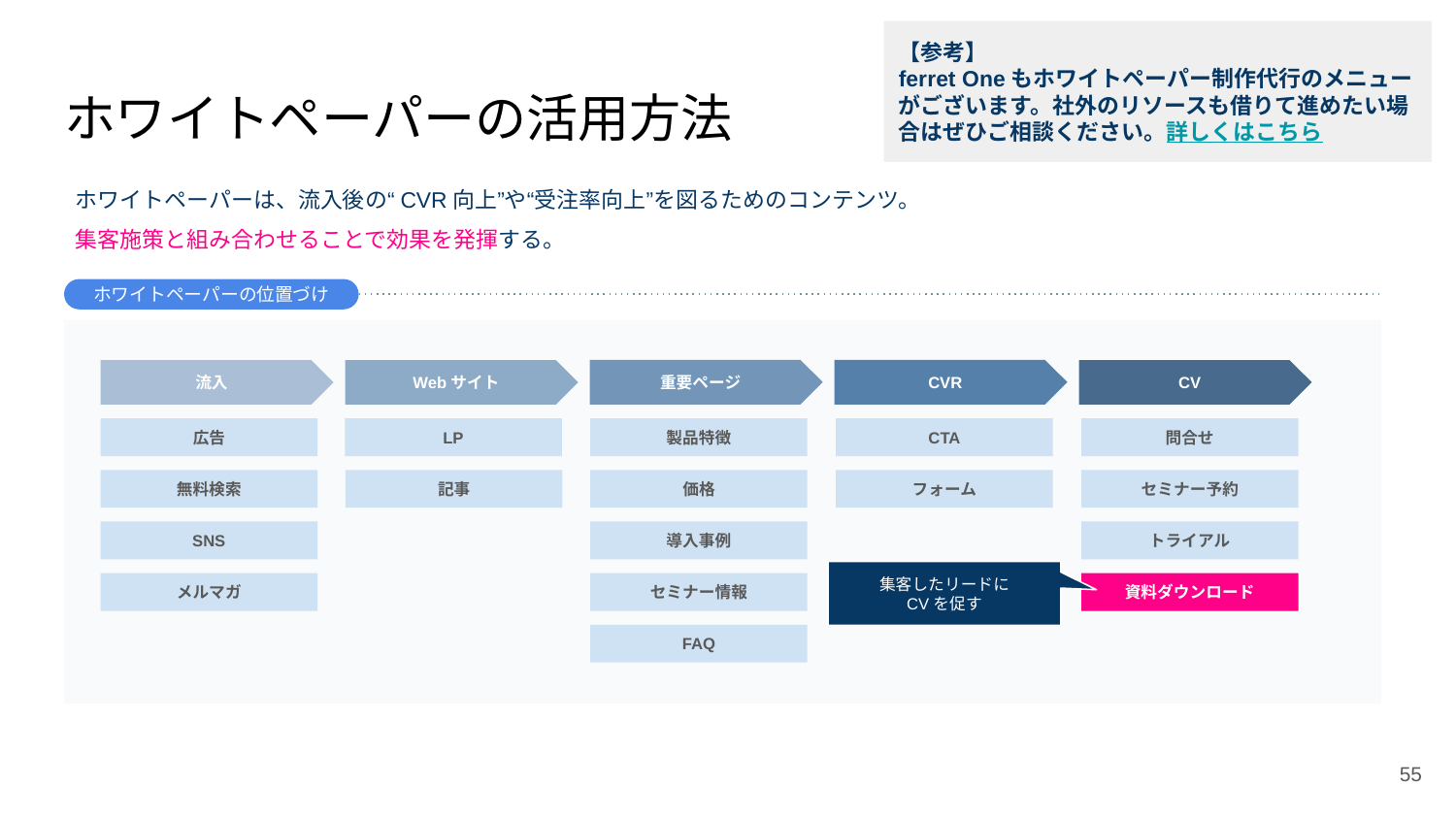

【参考】
ferret Oneもホワイトペーパー制作代行のメニューがございます。社外のリソースも借りて進めたい場合はぜひご相談ください。詳しくはこちら
# ホワイトペーパーの活用方法
ホワイトペーパーは、流入後の“CVR向上”や“受注率向上”を図るためのコンテンツ。
集客施策と組み合わせることで効果を発揮する。
ホワイトペーパーの位置づけ

重要ページ
CVR
流入
Webサイト
CV
広告
LP
製品特徴
CTA
問合せ
記事
無料検索
価格
フォーム
セミナー予約
導入事例
トライアル
SNS
集客したリードに
CVを促す
セミナー情報
資料ダウンロード
メルマガ
FAQ
55